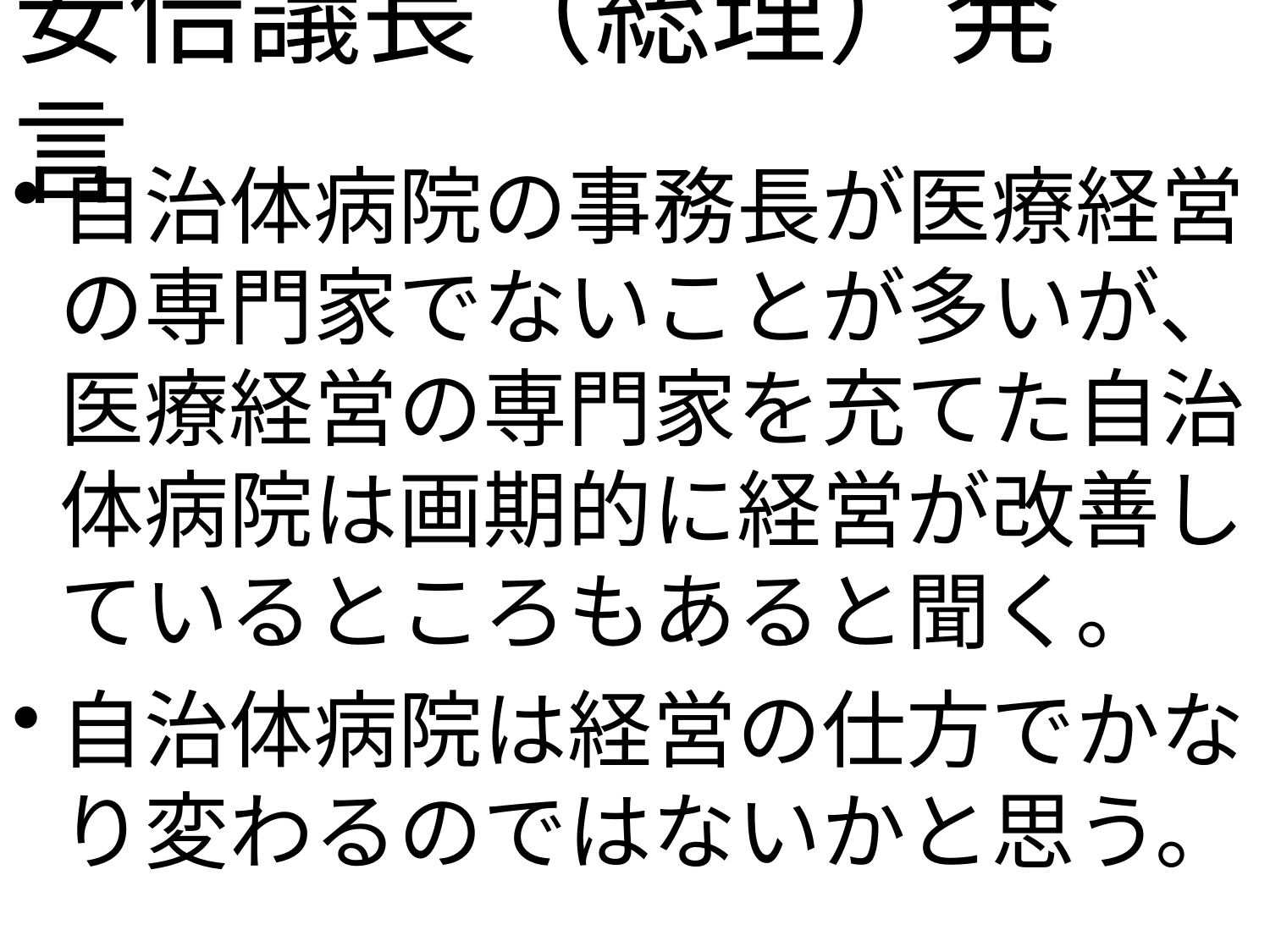

# 安倍議長（総理）発言
自治体病院の事務長が医療経営の専門家でないことが多いが、医療経営の専門家を充てた自治体病院は画期的に経営が改善しているところもあると聞く。
自治体病院は経営の仕方でかなり変わるのではないかと思う。